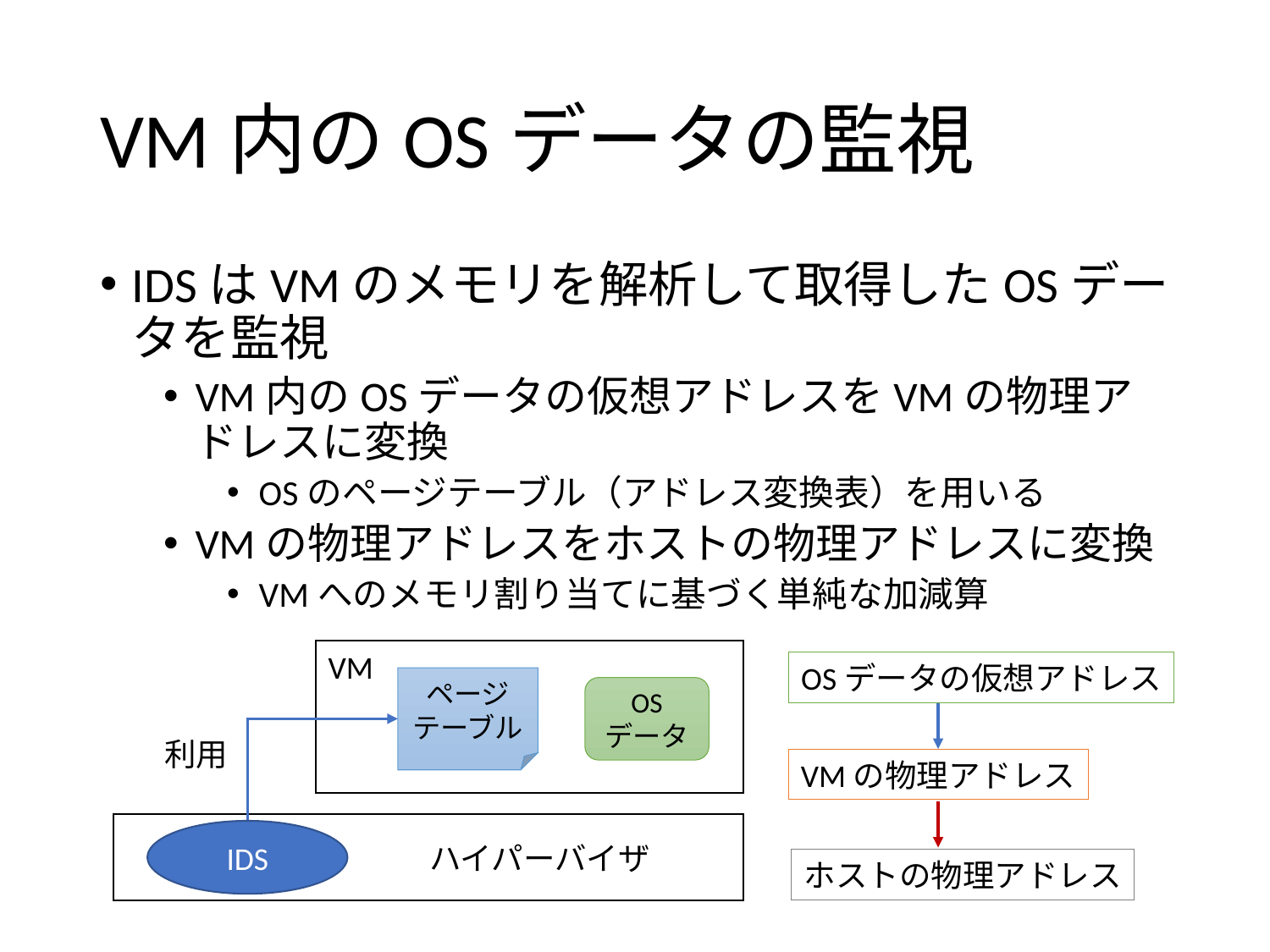

# VM内のOSデータの監視
IDSはVMのメモリを解析して取得したOSデータを監視
VM内のOSデータの仮想アドレスをVMの物理アドレスに変換
OSのページテーブル（アドレス変換表）を用いる
VMの物理アドレスをホストの物理アドレスに変換
VMへのメモリ割り当てに基づく単純な加減算
VM
OSデータの仮想アドレス
ページ
テーブル
OS
データ
利用
VMの物理アドレス
　　　　　　　ハイパーバイザ
IDS
ホストの物理アドレス